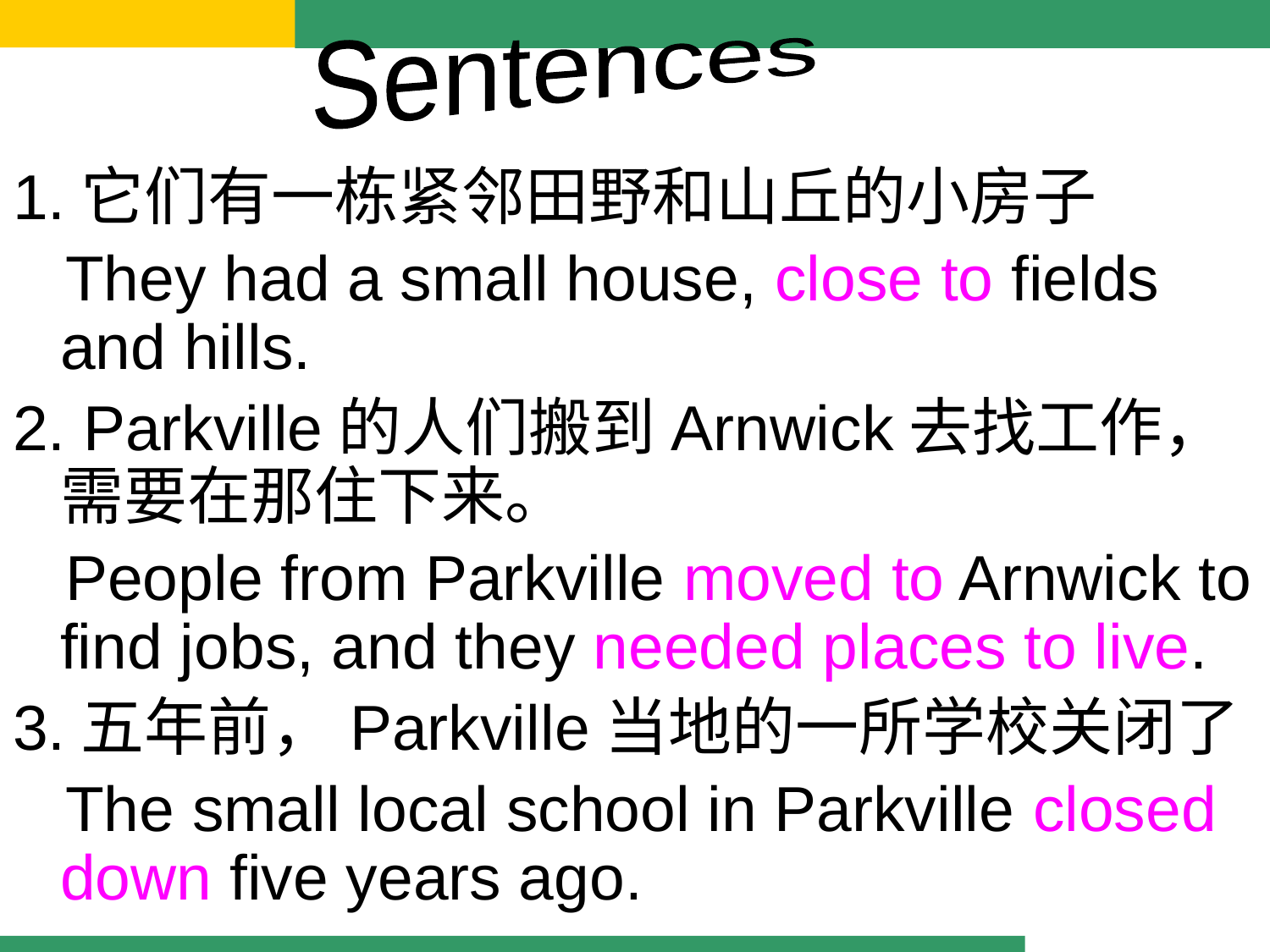

Sentences
1.它们有一栋紧邻田野和山丘的小房子
   They had a small house, close to fields and hills.
2. Parkville的人们搬到Arnwick去找工作，需要在那住下来。
   People from Parkville moved to Arnwick to find jobs, and they needed places to live.
3.五年前，Parkville当地的一所学校关闭了
   The small local school in Parkville closed down five years ago.